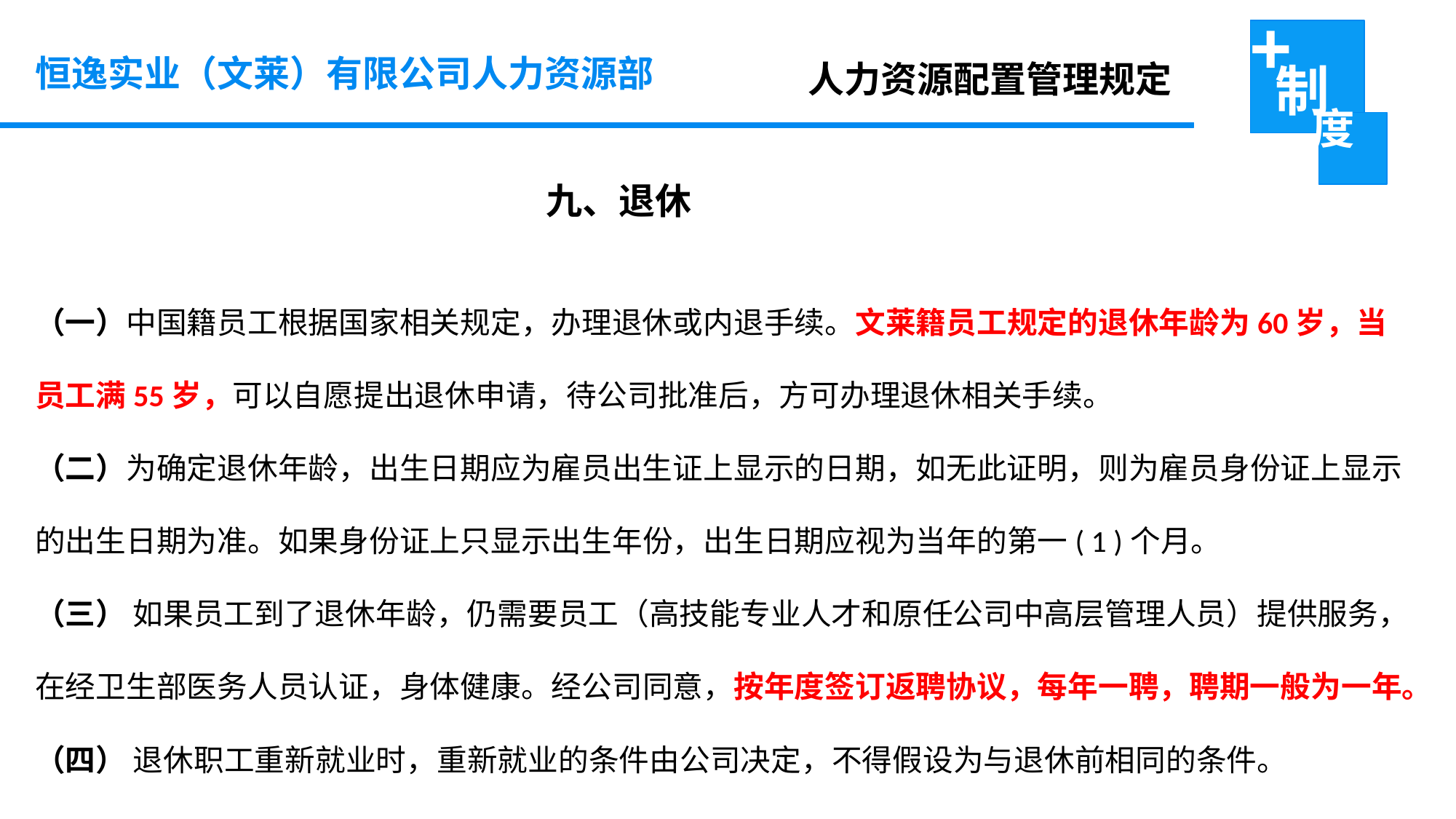

恒逸实业（文莱）有限公司人力资源部
    人力资源配置管理规定
九、退休
（一）中国籍员工根据国家相关规定，办理退休或内退手续。文莱籍员工规定的退休年龄为60岁，当员工满55岁，可以自愿提出退休申请，待公司批准后，方可办理退休相关手续。
（二）为确定退休年龄，出生日期应为雇员出生证上显示的日期，如无此证明，则为雇员身份证上显示的出生日期为准。如果身份证上只显示出生年份，出生日期应视为当年的第一( 1 )个月。
（三） 如果员工到了退休年龄，仍需要员工（高技能专业人才和原任公司中高层管理人员）提供服务，在经卫生部医务人员认证，身体健康。经公司同意，按年度签订返聘协议，每年一聘，聘期一般为一年。
（四） 退休职工重新就业时，重新就业的条件由公司决定，不得假设为与退休前相同的条件。